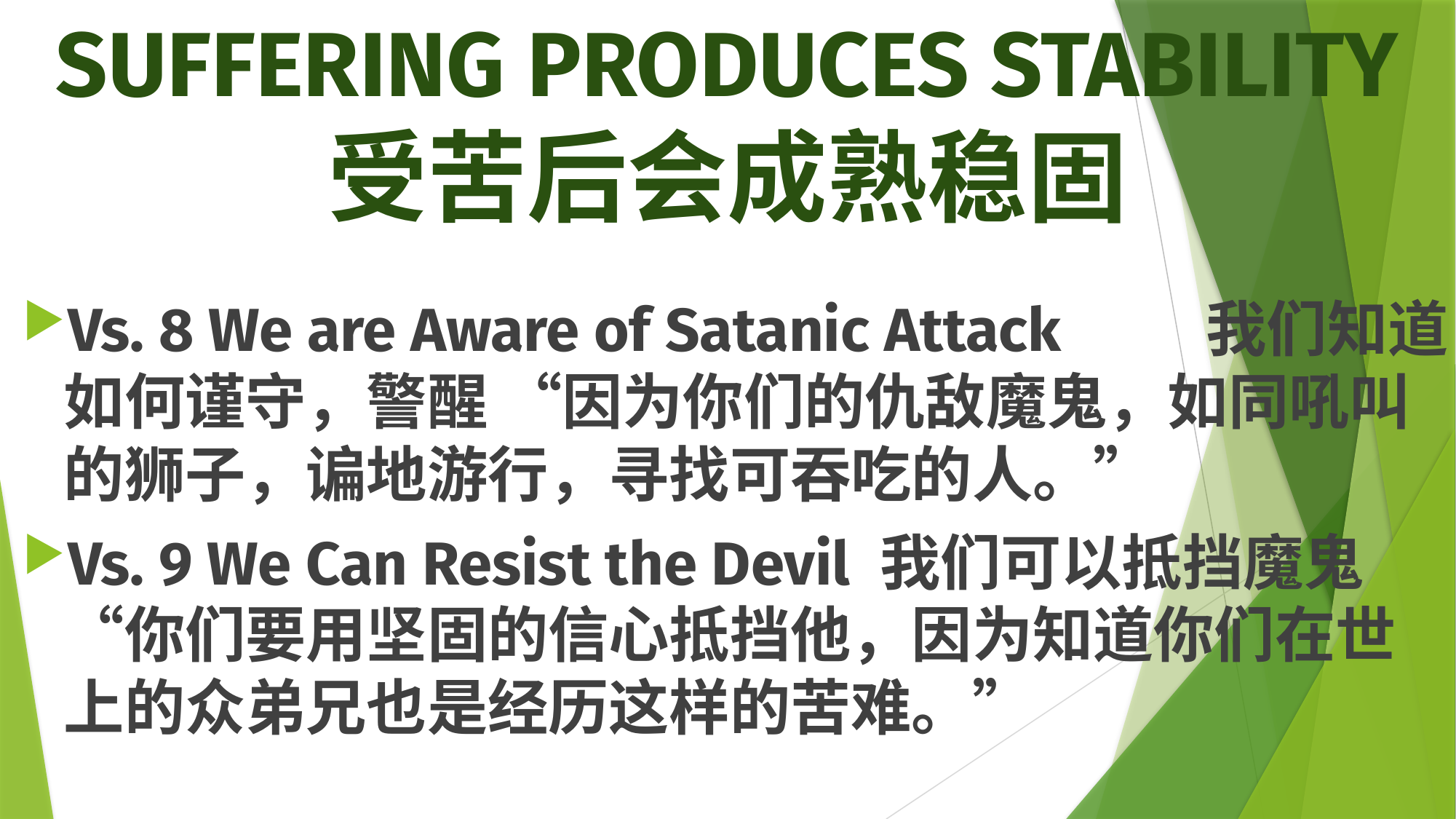

# SUFFERING PRODUCES STABILITY 受苦后会成熟稳固
Vs. 8 We are Aware of Satanic Attack         我们知道如何谨守，警醒 “因为你们的仇敌魔鬼，如同吼叫的狮子，谝地游行，寻找可吞吃的人。”
Vs. 9 We Can Resist the Devil 我们可以抵挡魔鬼 “你们要用坚固的信心抵挡他，因为知道你们在世上的众弟兄也是经历这样的苦难。”